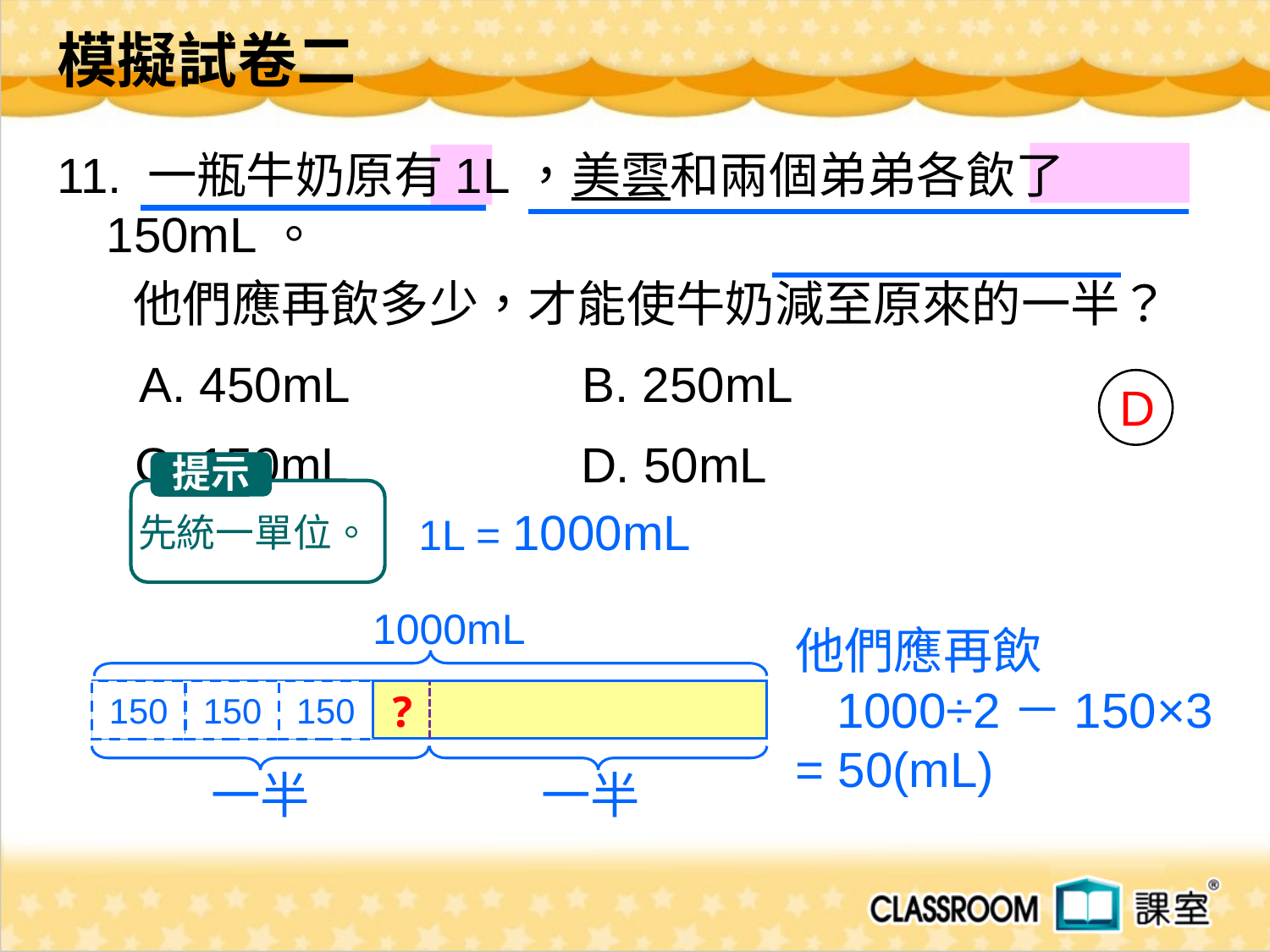

模擬試卷二
11. 一瓶牛奶原有1L，美雲和兩個弟弟各飲了150mL。
    他們應再飲多少，才能使牛奶減至原來的一半？
      A. 450mL                 B. 250mL
 C. 150mL                 D. 50mL

D
提示
先統一單位。
1L = 1000mL

1000mL
他們應再飲
   1000÷2－150×3
= 50(mL)
?
150

150
150
一半
一半